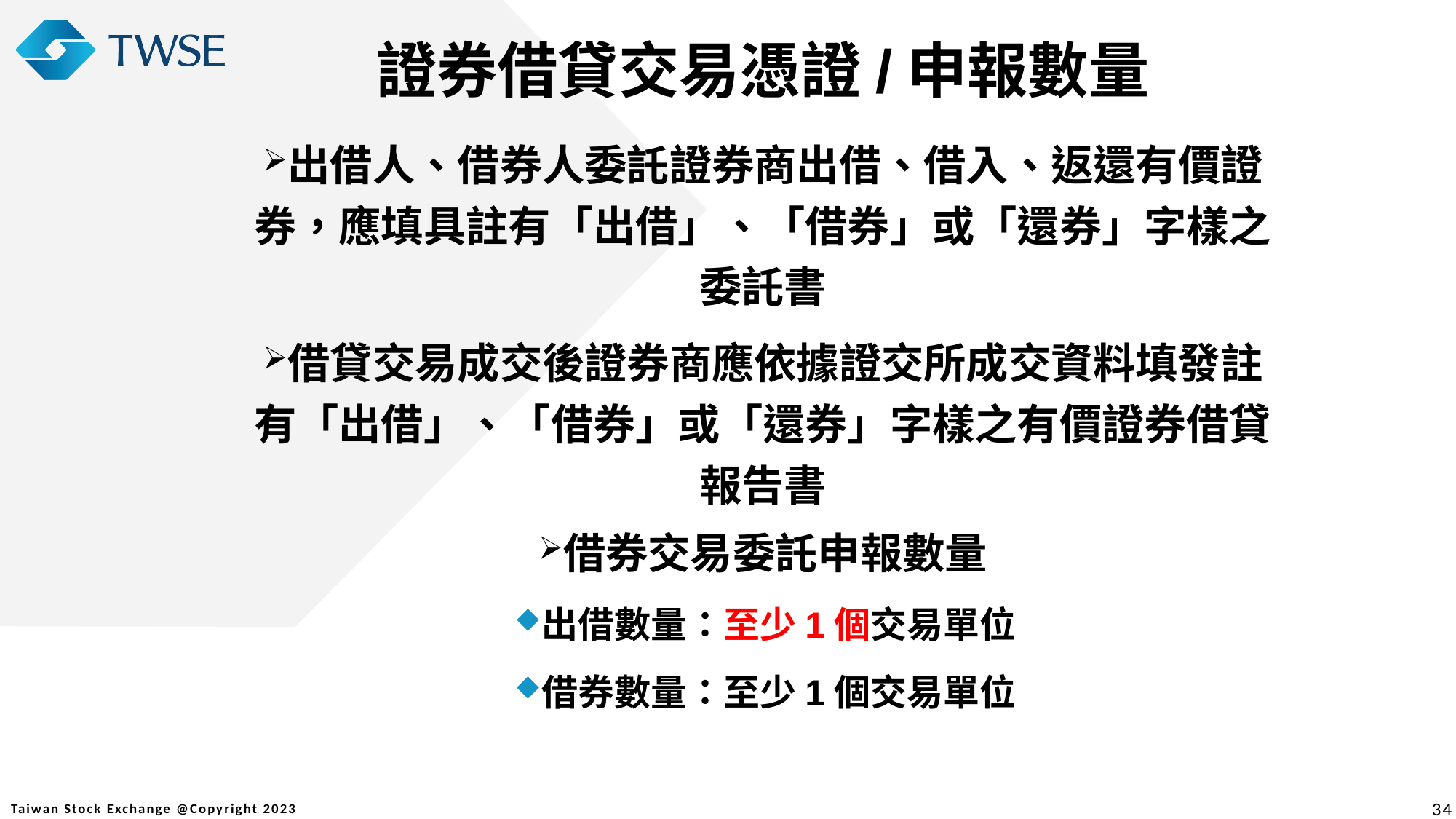

證券借貸交易憑證/申報數量
出借人、借券人委託證券商出借、借入、返還有價證券，應填具註有「出借」、「借券」或「還券」字樣之委託書
借貸交易成交後證券商應依據證交所成交資料填發註有「出借」、「借券」或「還券」字樣之有價證券借貸報告書
借券交易委託申報數量
出借數量：至少1個交易單位
借券數量：至少1個交易單位

34